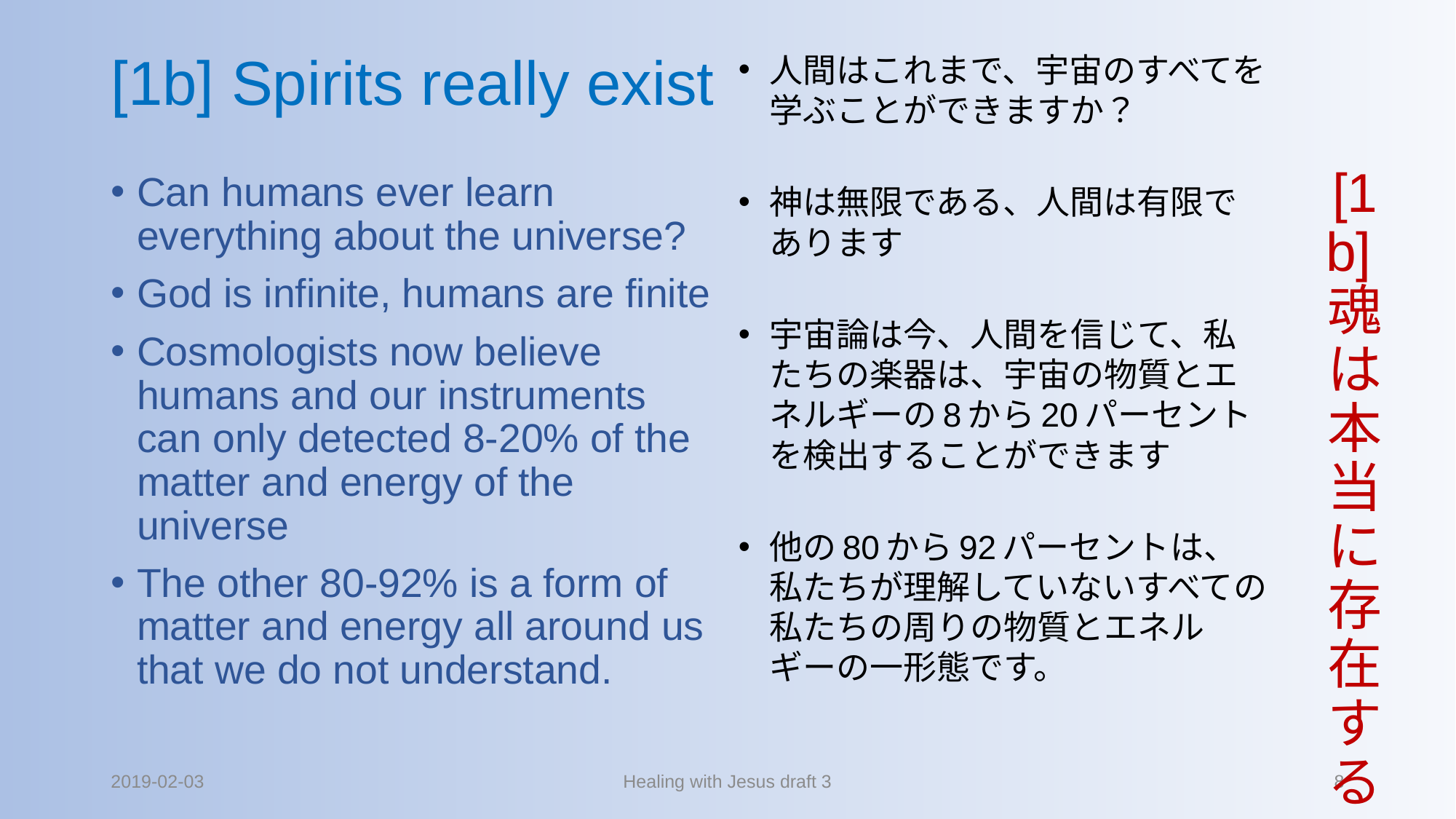

[1b]魂は本当に存在する
人間はこれまで、宇宙のすべてを学ぶことができますか？
神は無限である、人間は有限であります
宇宙論は今、人間を信じて、私たちの楽器は、宇宙の物質とエネルギーの8から20パーセントを検出することができます
他の80から92パーセントは、私たちが理解していないすべての私たちの周りの物質とエネルギーの一形態です。
# [1b] Spirits really exist
Can humans ever learn everything about the universe?
God is infinite, humans are finite
Cosmologists now believe humans and our instruments can only detected 8-20% of the matter and energy of the universe
The other 80-92% is a form of matter and energy all around us that we do not understand.
2019-02-03
Healing with Jesus draft 3
8